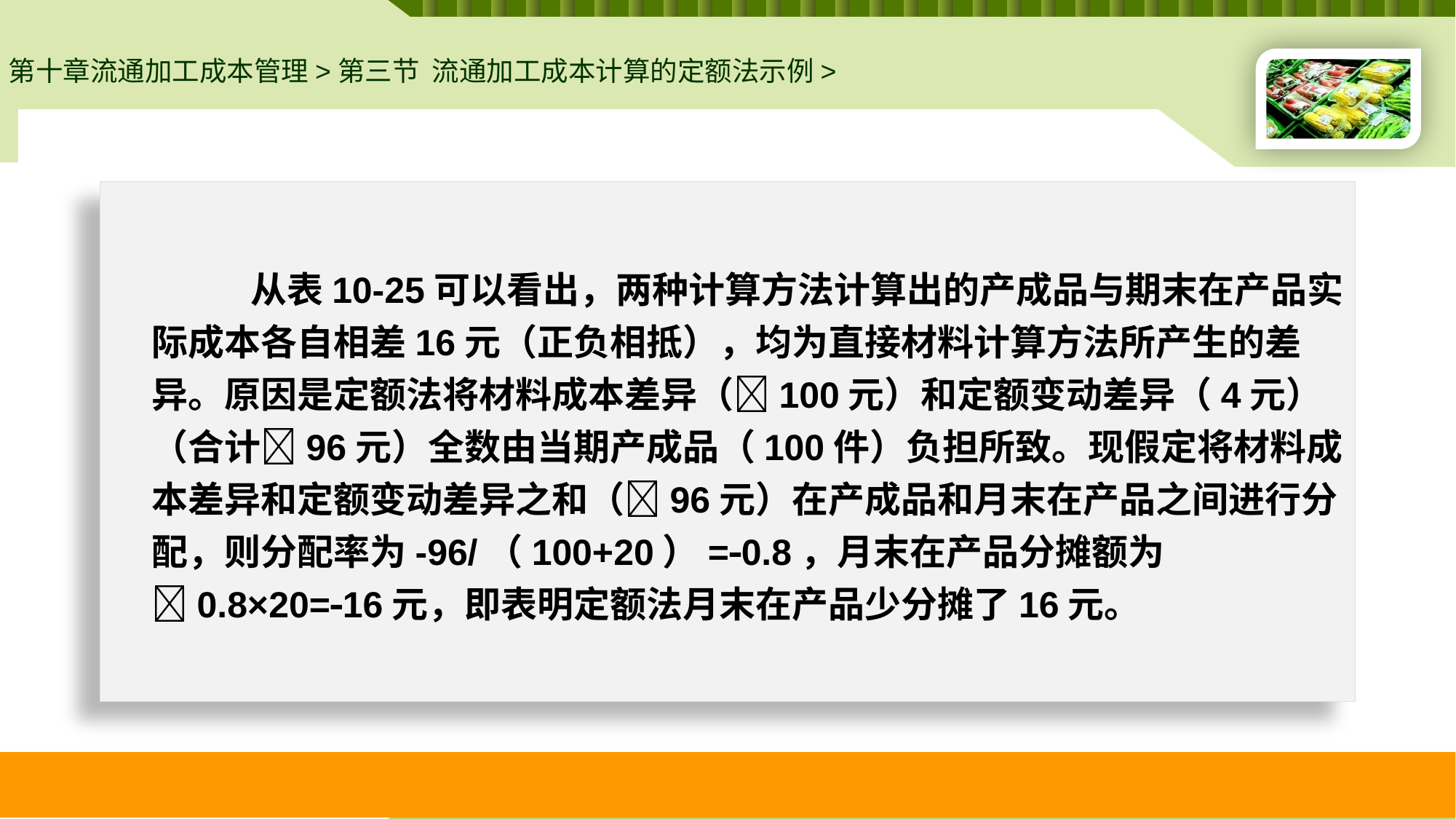

第十章流通加工成本管理>第三节  流通加工成本计算的定额法示例>
从表10-25可以看出，两种计算方法计算出的产成品与期末在产品实际成本各自相差16元（正负相抵），均为直接材料计算方法所产生的差异。原因是定额法将材料成本差异（−100元）和定额变动差异（4元）（合计−96元）全数由当期产成品（100件）负担所致。现假定将材料成本差异和定额变动差异之和（−96元）在产成品和月末在产品之间进行分配，则分配率为-96/（100+20）=−0.8，月末在产品分摊额为−0.8×20=−16元，即表明定额法月末在产品少分摊了16元。